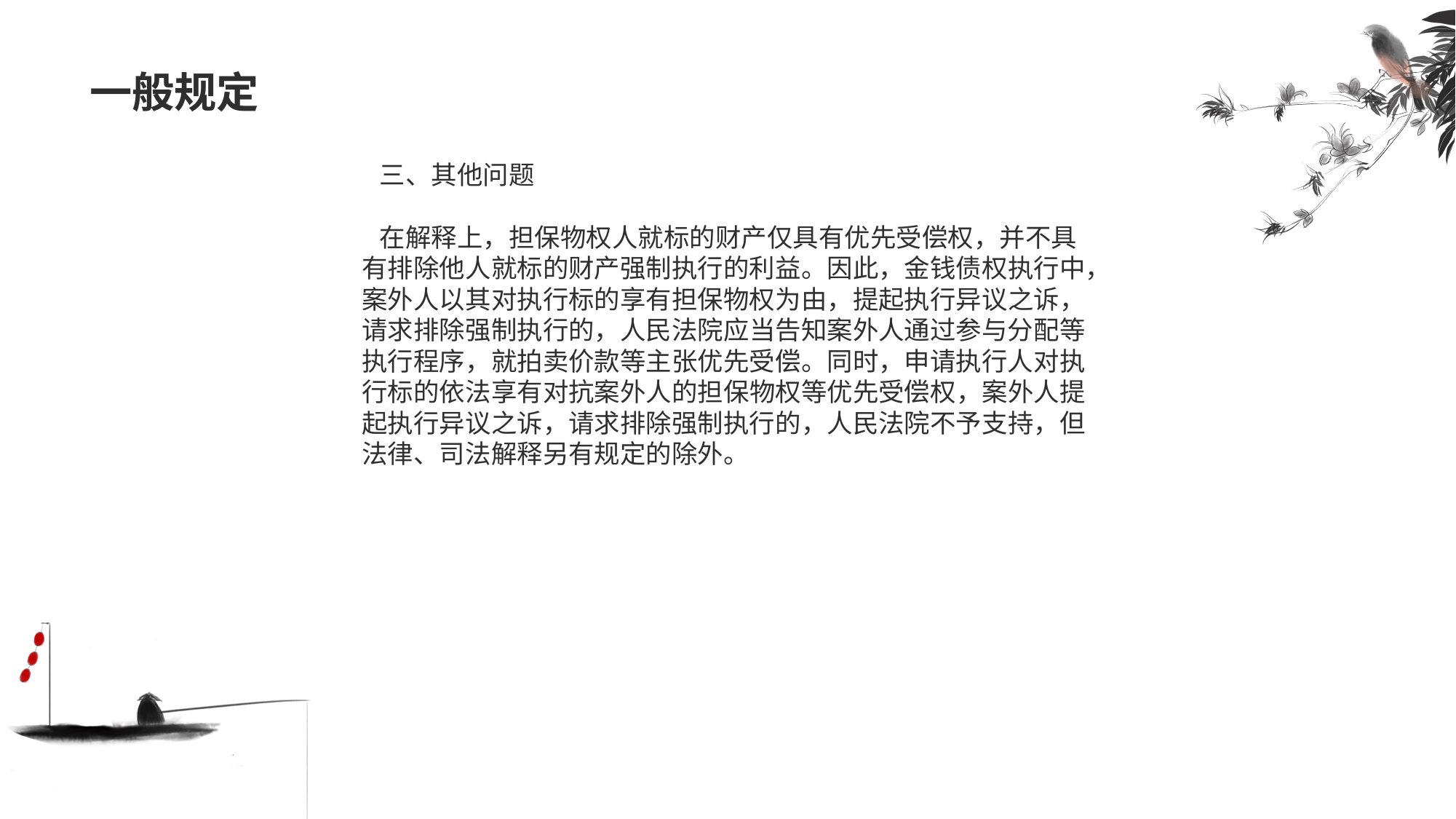

# 一般规定

  三、其他问题

  在解释上，担保物权人就标的财产仅具有优先受偿权，并不具有排除他人就标的财产强制执行的利益。因此，金钱债权执行中，案外人以其对执行标的享有担保物权为由，提起执行异议之诉，请求排除强制执行的，人民法院应当告知案外人通过参与分配等执行程序，就拍卖价款等主张优先受偿。同时，申请执行人对执行标的依法享有对抗案外人的担保物权等优先受偿权，案外人提起执行异议之诉，请求排除强制执行的，人民法院不予支持，但法律、司法解释另有规定的除外。
28